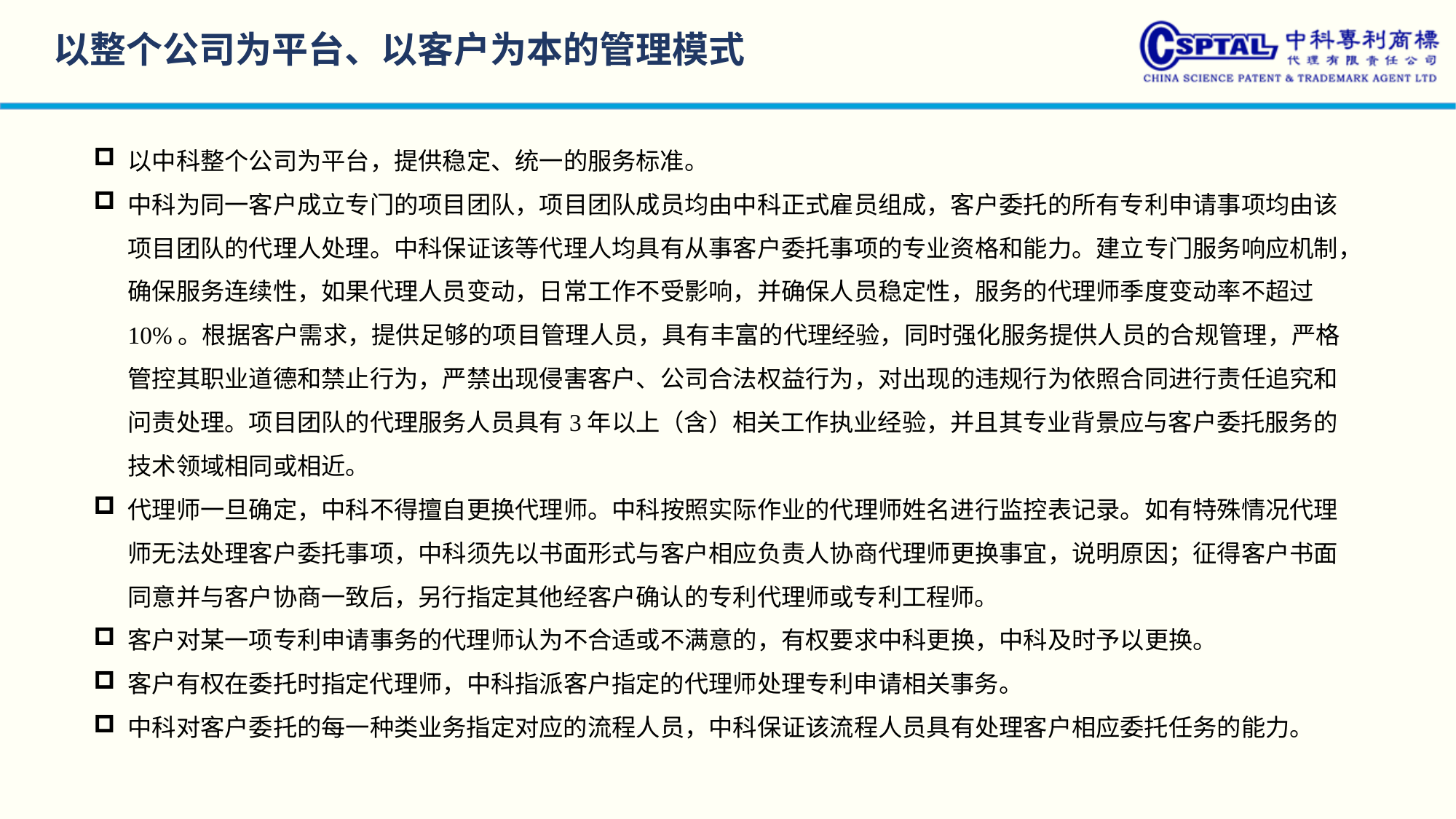

以整个公司为平台、以客户为本的管理模式
以中科整个公司为平台，提供稳定、统一的服务标准。
中科为同一客户成立专门的项目团队，项目团队成员均由中科正式雇员组成，客户委托的所有专利申请事项均由该项目团队的代理人处理。中科保证该等代理人均具有从事客户委托事项的专业资格和能力。建立专门服务响应机制，确保服务连续性，如果代理人员变动，日常工作不受影响，并确保人员稳定性，服务的代理师季度变动率不超过10%。根据客户需求，提供足够的项目管理人员，具有丰富的代理经验，同时强化服务提供人员的合规管理，严格管控其职业道德和禁止行为，严禁出现侵害客户、公司合法权益行为，对出现的违规行为依照合同进行责任追究和问责处理。项目团队的代理服务人员具有3年以上（含）相关工作执业经验，并且其专业背景应与客户委托服务的技术领域相同或相近。
代理师一旦确定，中科不得擅自更换代理师。中科按照实际作业的代理师姓名进行监控表记录。如有特殊情况代理师无法处理客户委托事项，中科须先以书面形式与客户相应负责人协商代理师更换事宜，说明原因；征得客户书面同意并与客户协商一致后，另行指定其他经客户确认的专利代理师或专利工程师。
客户对某一项专利申请事务的代理师认为不合适或不满意的，有权要求中科更换，中科及时予以更换。
客户有权在委托时指定代理师，中科指派客户指定的代理师处理专利申请相关事务。
中科对客户委托的每一种类业务指定对应的流程人员，中科保证该流程人员具有处理客户相应委托任务的能力。